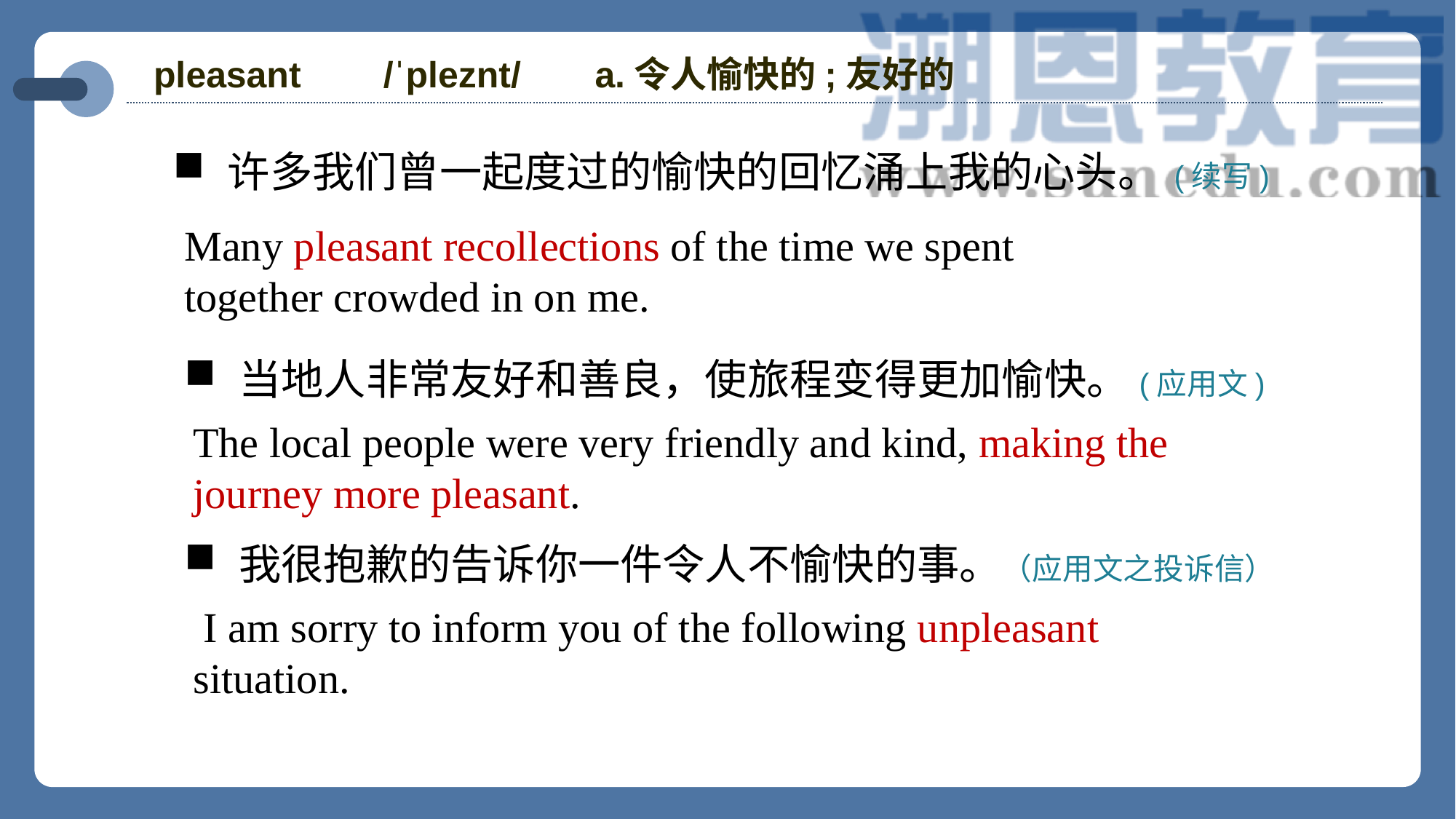

pleasant        /ˈpleznt/       a.令人愉快的;友好的
许多我们曾一起度过的愉快的回忆涌上我的心头。 (续写)
Many pleasant recollections of the time we spent together crowded in on me.
当地人非常友好和善良，使旅程变得更加愉快。(应用文)
The local people were very friendly and kind, making the journey more pleasant.

我很抱歉的告诉你一件令人不愉快的事。（应用文之投诉信）
 I am sorry to inform you of the following unpleasant situation.